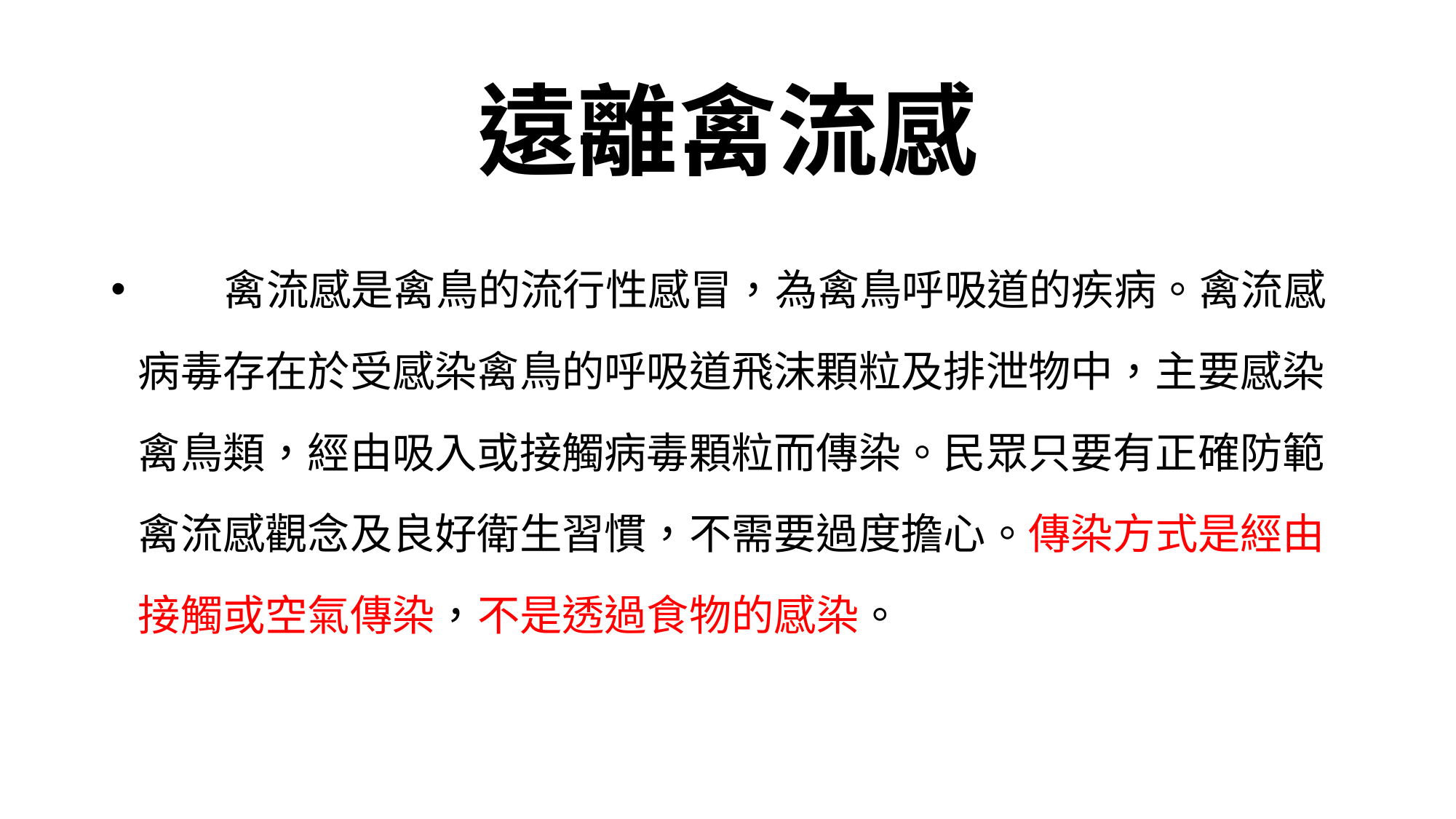

# 遠離禽流感
        禽流感是禽鳥的流行性感冒，為禽鳥呼吸道的疾病。禽流感病毒存在於受感染禽鳥的呼吸道飛沫顆粒及排泄物中，主要感染禽鳥類，經由吸入或接觸病毒顆粒而傳染。民眾只要有正確防範禽流感觀念及良好衛生習慣，不需要過度擔心。傳染方式是經由接觸或空氣傳染，不是透過食物的感染。